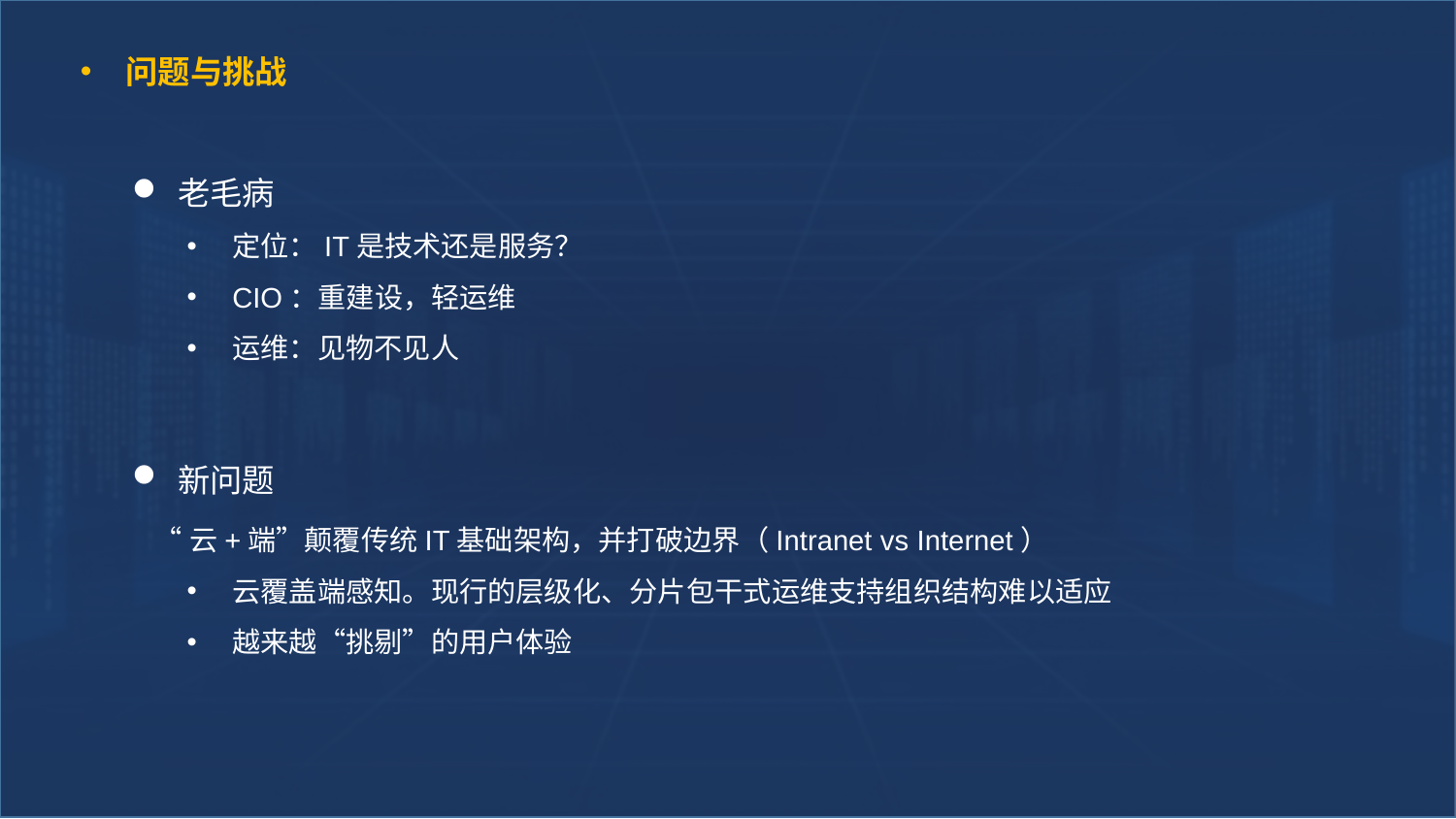

问题与挑战
老毛病
定位：IT是技术还是服务？
CIO：重建设，轻运维
运维：见物不见人
新问题
   “云+端”颠覆传统IT基础架构，并打破边界（Intranet vs Internet）
云覆盖端感知。现行的层级化、分片包干式运维支持组织结构难以适应
越来越“挑剔”的用户体验